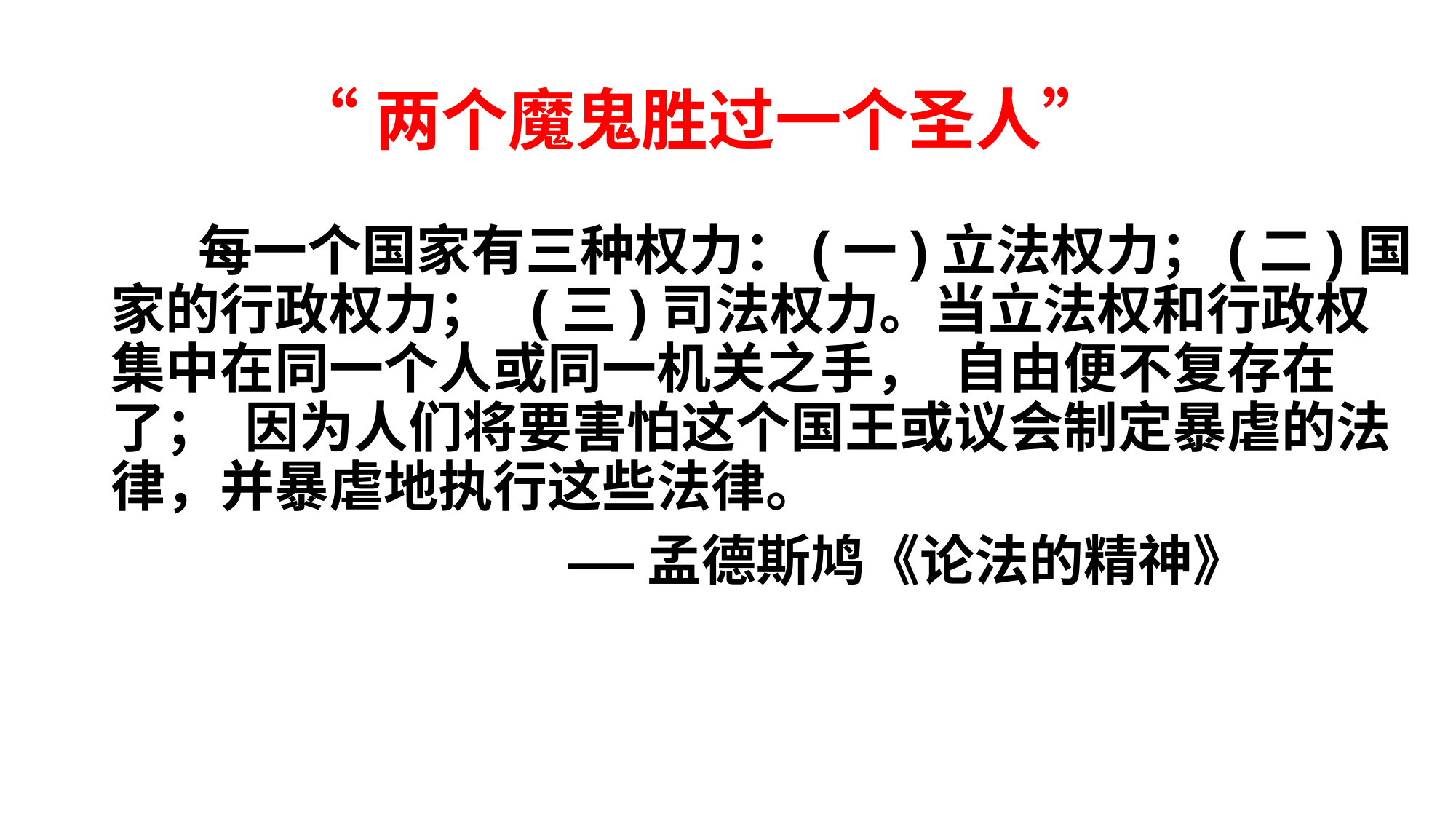

# “两个魔鬼胜过一个圣人”
      每一个国家有三种权力：(一)立法权力；(二)国家的行政权力；  (三)司法权力。当立法权和行政权集中在同一个人或同一机关之手，  自由便不复存在了；  因为人们将要害怕这个国王或议会制定暴虐的法律，并暴虐地执行这些法律。
                                     ——孟德斯鸠《论法的精神》